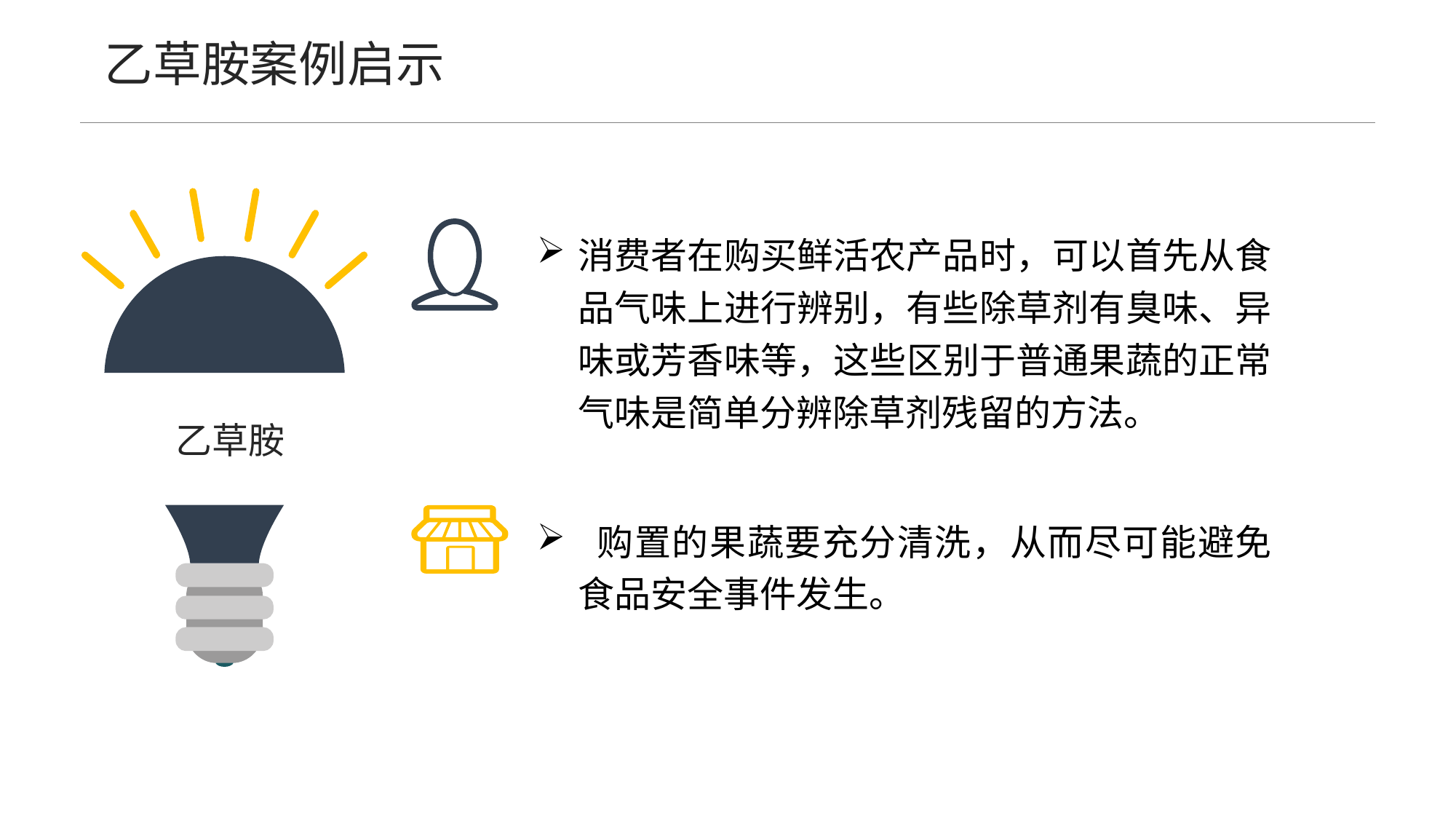

乙草胺案例启示

消费者在购买鲜活农产品时，可以首先从食品气味上进行辨别，有些除草剂有臭味、异味或芳香味等，这些区别于普通果蔬的正常气味是简单分辨除草剂残留的方法。

乙草胺

 购置的果蔬要充分清洗，从而尽可能避免食品安全事件发生。